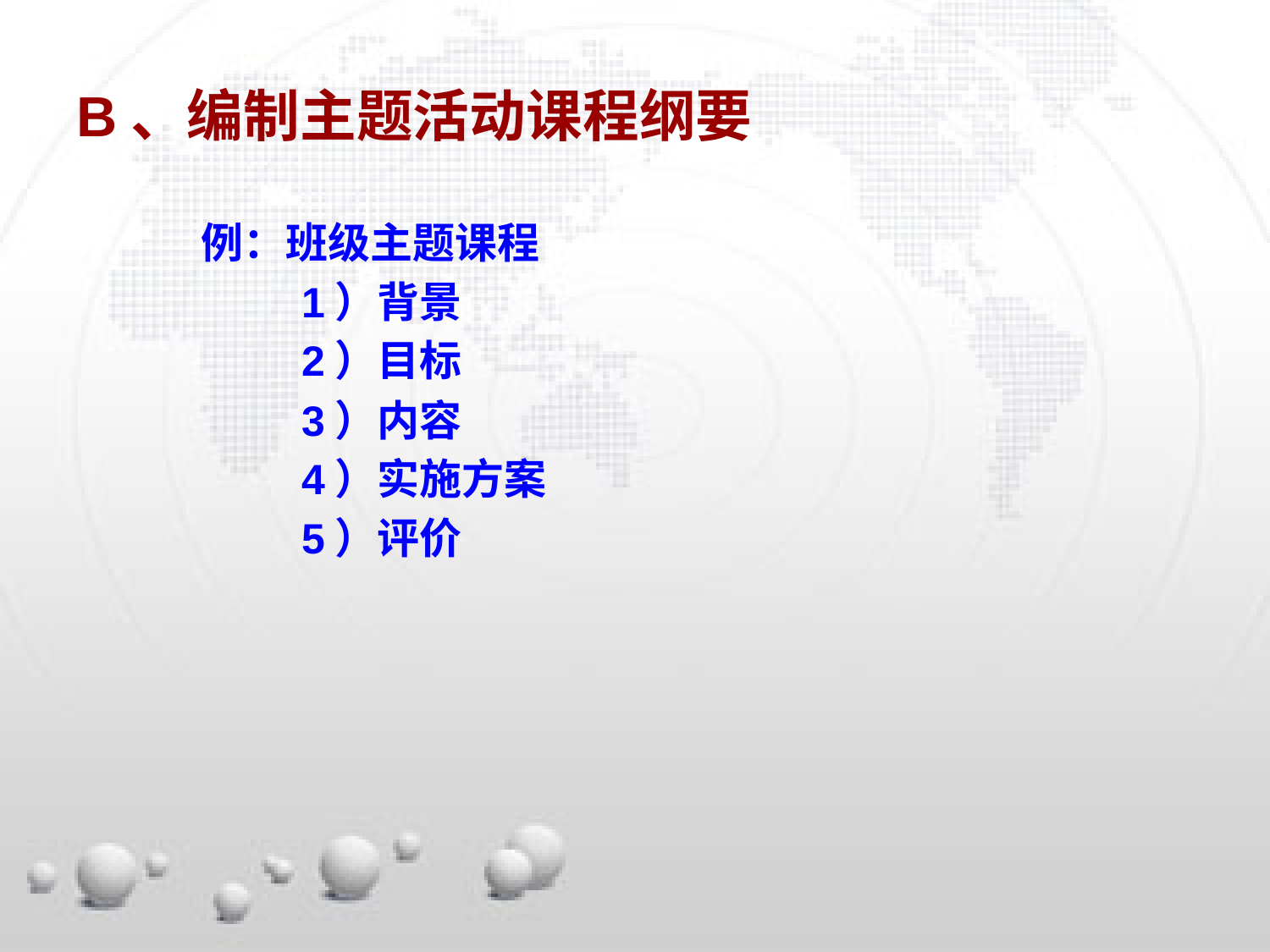

B、编制主题活动课程纲要

            例：班级主题课程
                   1）背景
                   2）目标
                   3）内容
                   4）实施方案
                   5）评价